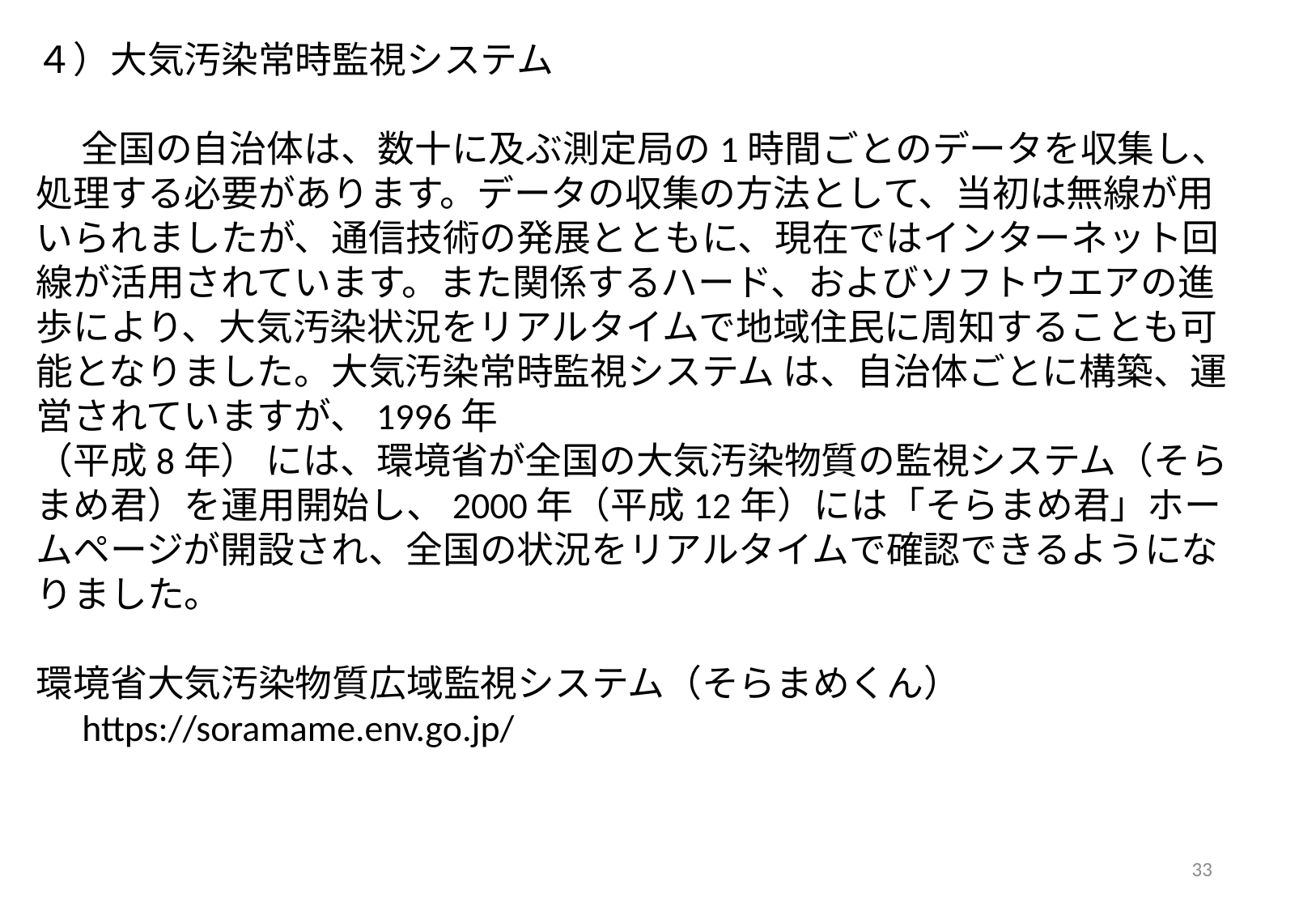

４）大気汚染常時監視システム

　 全国の自治体は、数十に及ぶ測定局の1時間ごとのデータを収集し、処理する必要があります。データの収集の方法として、当初は無線が用いられましたが、通信技術の発展とともに、現在ではインターネット回線が活用されています。また関係するハード、およびソフトウエアの進歩により、大気汚染状況をリアルタイムで地域住民に周知することも可能となりました。大気汚染常時監視システム は、自治体ごとに構築、運営されていますが、1996年
（平成8年） には、環境省が全国の大気汚染物質の監視システム（そらまめ君）を運用開始し、2000年（平成12年）には「そらまめ君」ホームページが開設され、全国の状況をリアルタイムで確認できるようになりました。

環境省大気汚染物質広域監視システム（そらまめくん）
　https://soramame.env.go.jp/

33